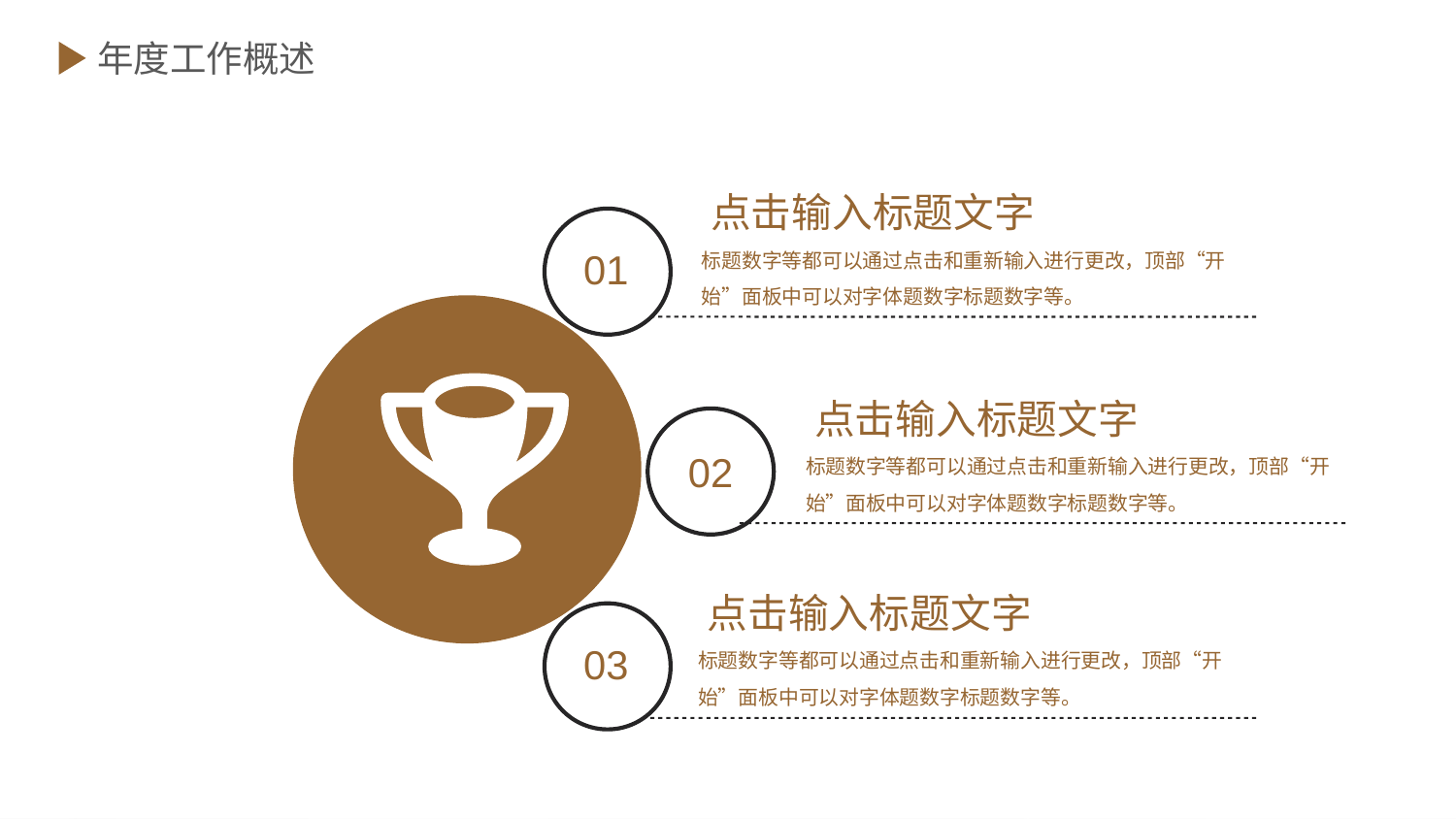

年度工作概述

点击输入标题文字

标题数字等都可以通过点击和重新输入进行更改，顶部“开始”面板中可以对字体题数字标题数字等。
01

点击输入标题文字

标题数字等都可以通过点击和重新输入进行更改，顶部“开始”面板中可以对字体题数字标题数字等。
02

点击输入标题文字

标题数字等都可以通过点击和重新输入进行更改，顶部“开始”面板中可以对字体题数字标题数字等。
03